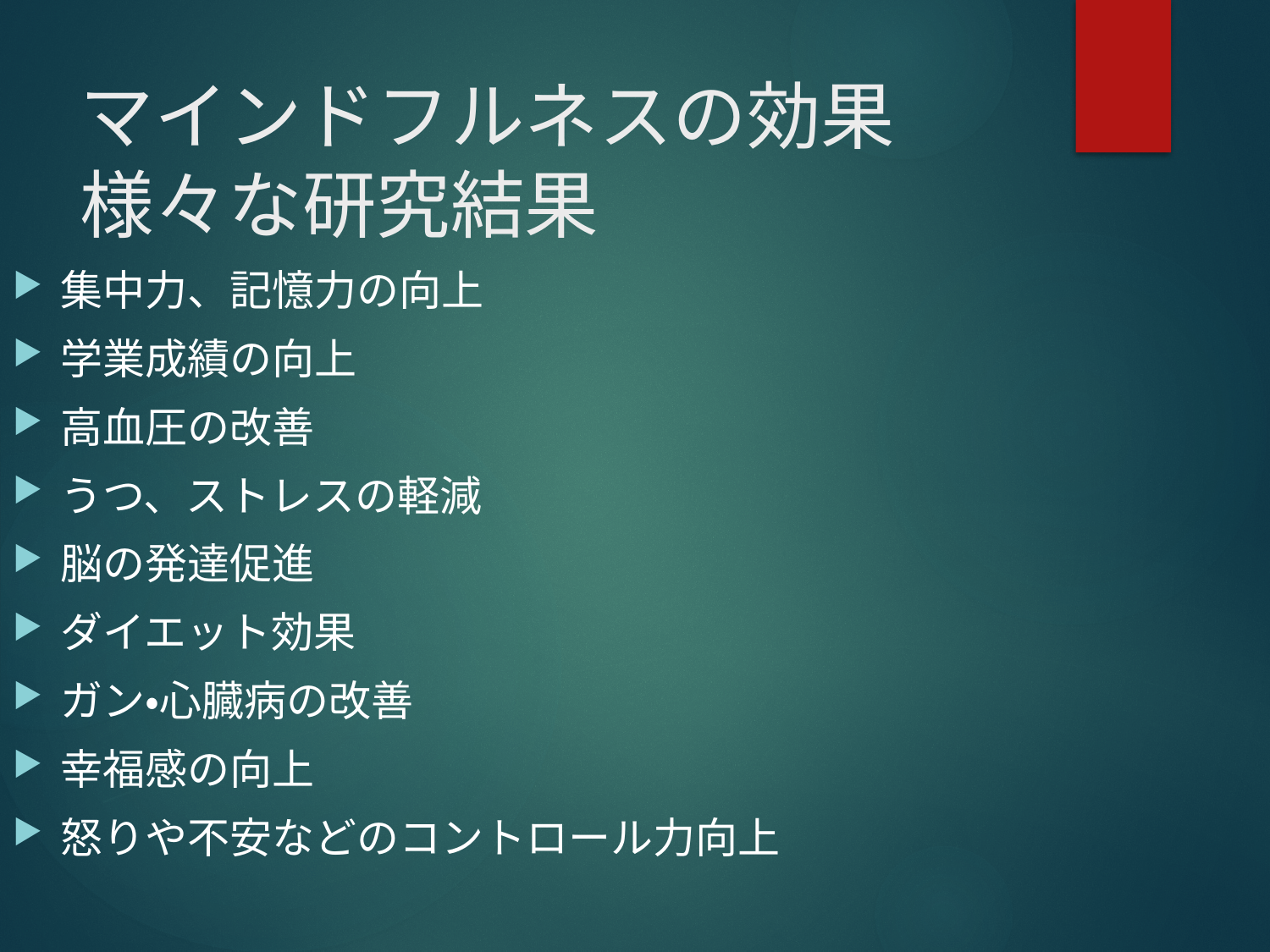

# マインドフルネスの効果 様々な研究結果
集中力、記憶力の向上
学業成績の向上
高血圧の改善
うつ、ストレスの軽減
脳の発達促進
ダイエット効果
ガン・心臓病の改善
幸福感の向上
怒りや不安などのコントロール力向上